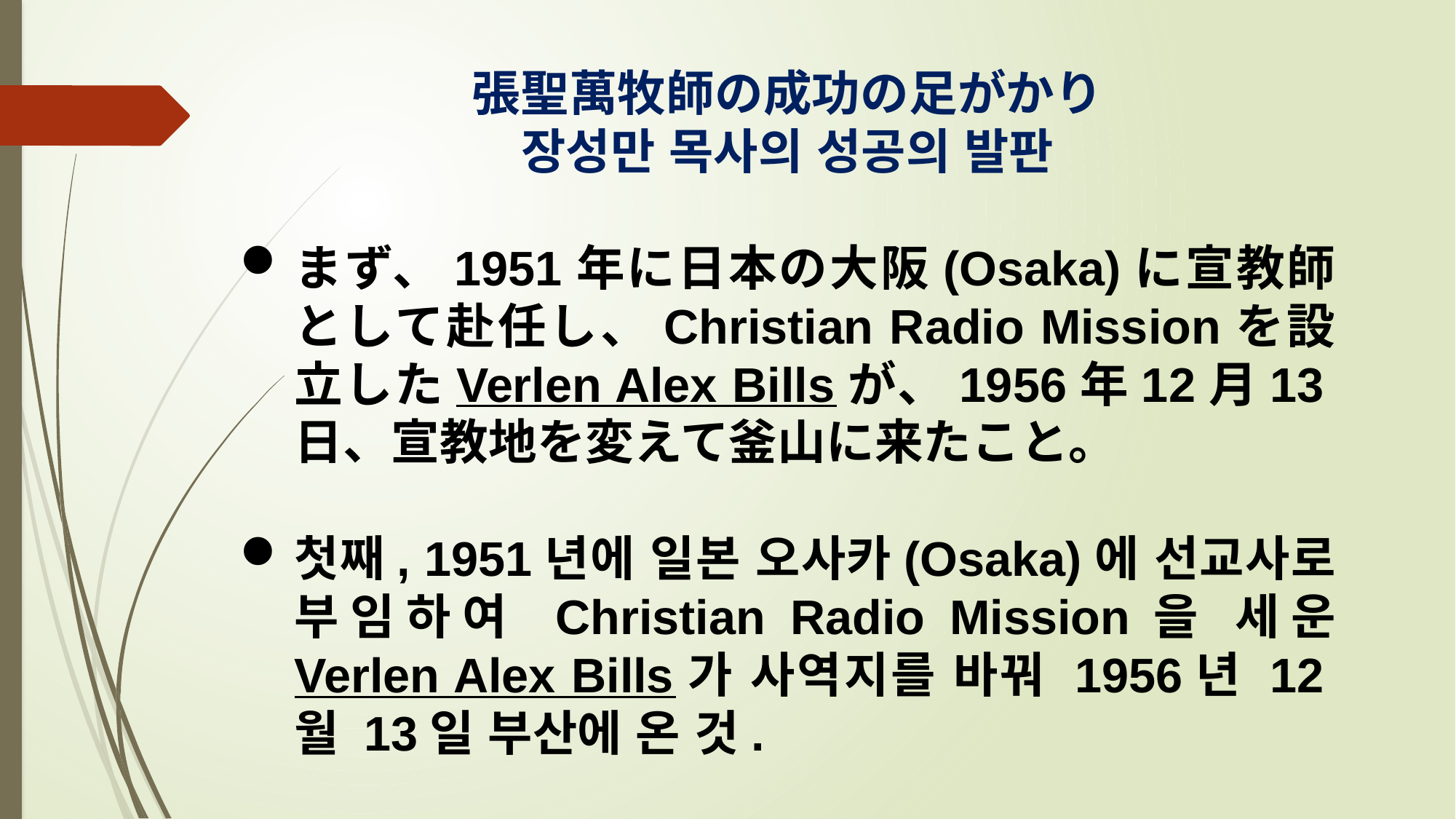

張聖萬牧師の成功の足がかり
장성만 목사의 성공의 발판

まず、1951年に日本の大阪(Osaka)に宣教師として赴任し、Christian Radio Missionを設立したVerlen Alex Billsが、1956年12月13日、宣教地を変えて釜山に来たこと。

첫째, 1951년에 일본 오사카(Osaka)에 선교사로 부임하여 Christian Radio Mission을 세운 Verlen Alex Bills가 사역지를 바꿔 1956년 12월 13일 부산에 온 것.